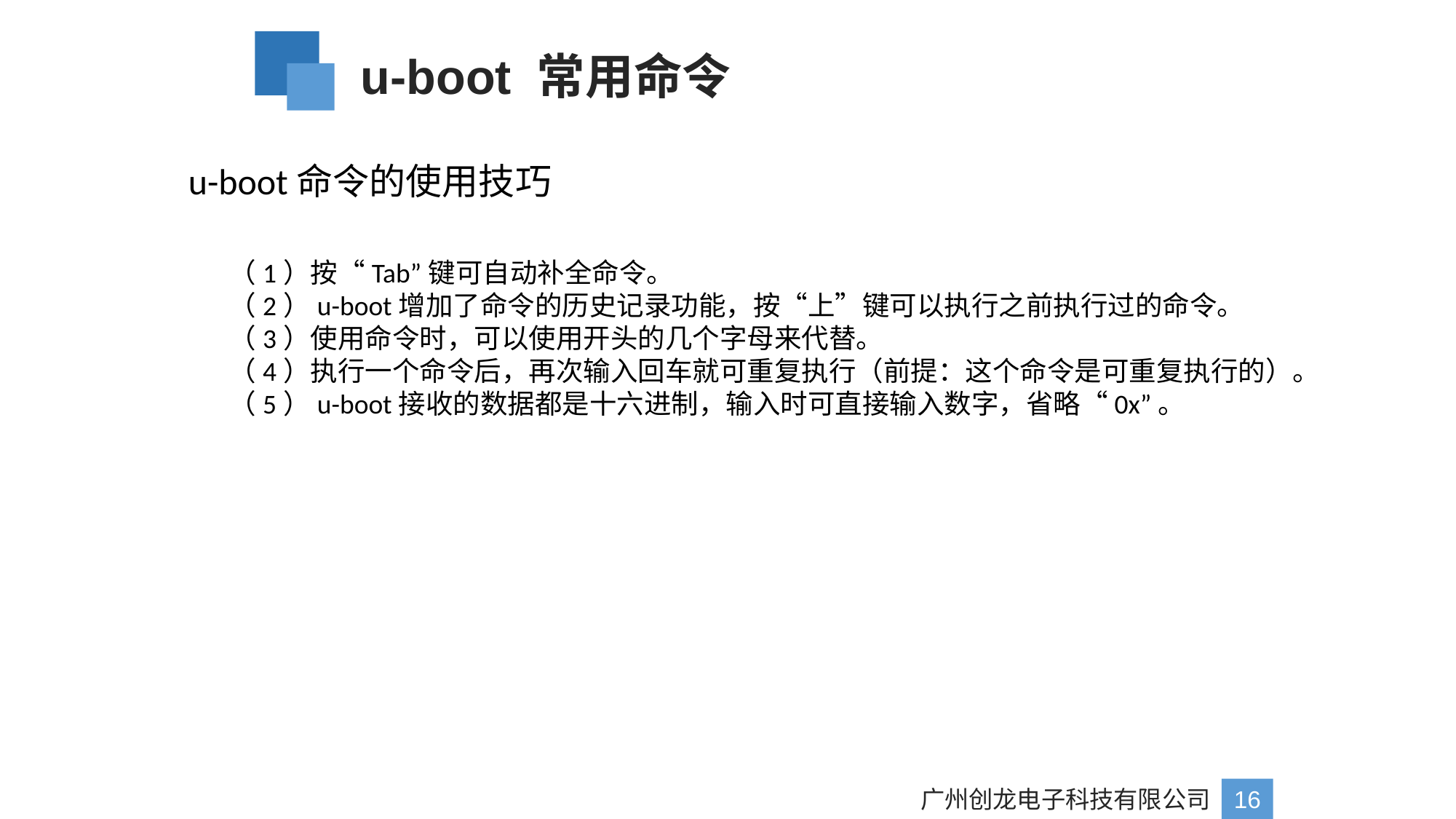

u-boot 常用命令
u-boot命令的使用技巧
（1）按“Tab”键可自动补全命令。
（2）u-boot增加了命令的历史记录功能，按“上”键可以执行之前执行过的命令。
（3）使用命令时，可以使用开头的几个字母来代替。
（4）执行一个命令后，再次输入回车就可重复执行（前提：这个命令是可重复执行的）。
（5）u-boot接收的数据都是十六进制，输入时可直接输入数字，省略“0x”。
广州创龙电子科技有限公司
16